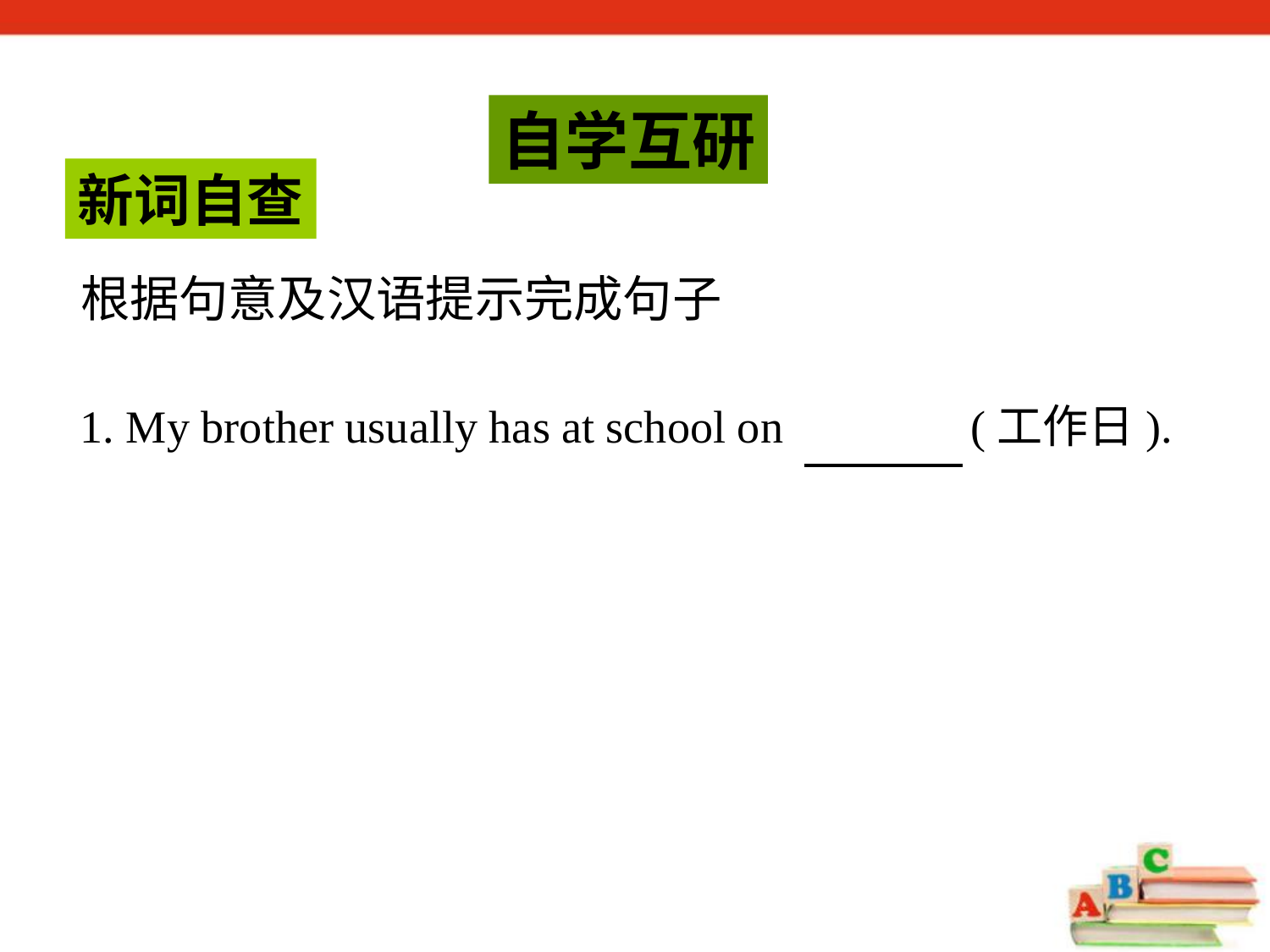

自学互研
新词自查
根据句意及汉语提示完成句子

1. My brother usually has at school on weekday (工作日).